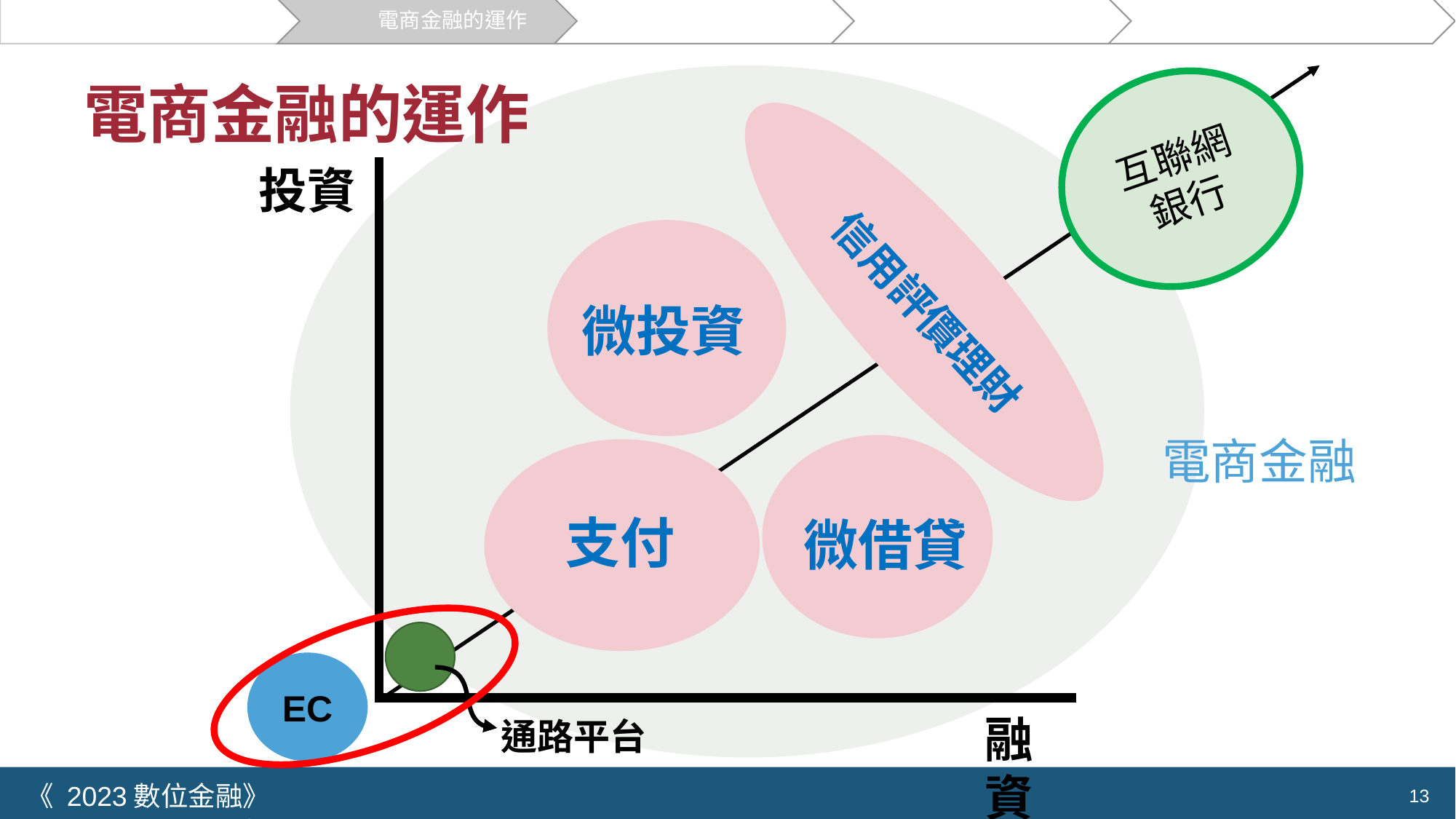

關於電商金融

電商金融的運作

創新模式

市場與案例

機會與挑戰
# 電商金融的運作

信用評價理財

互聯網銀行
投資

微投資
電商金融

微借貸

支付

EC
融資
通路平台

《 2023數位金融》                                                                                                                                             	NYCU.IIM.IEBI Lab
13